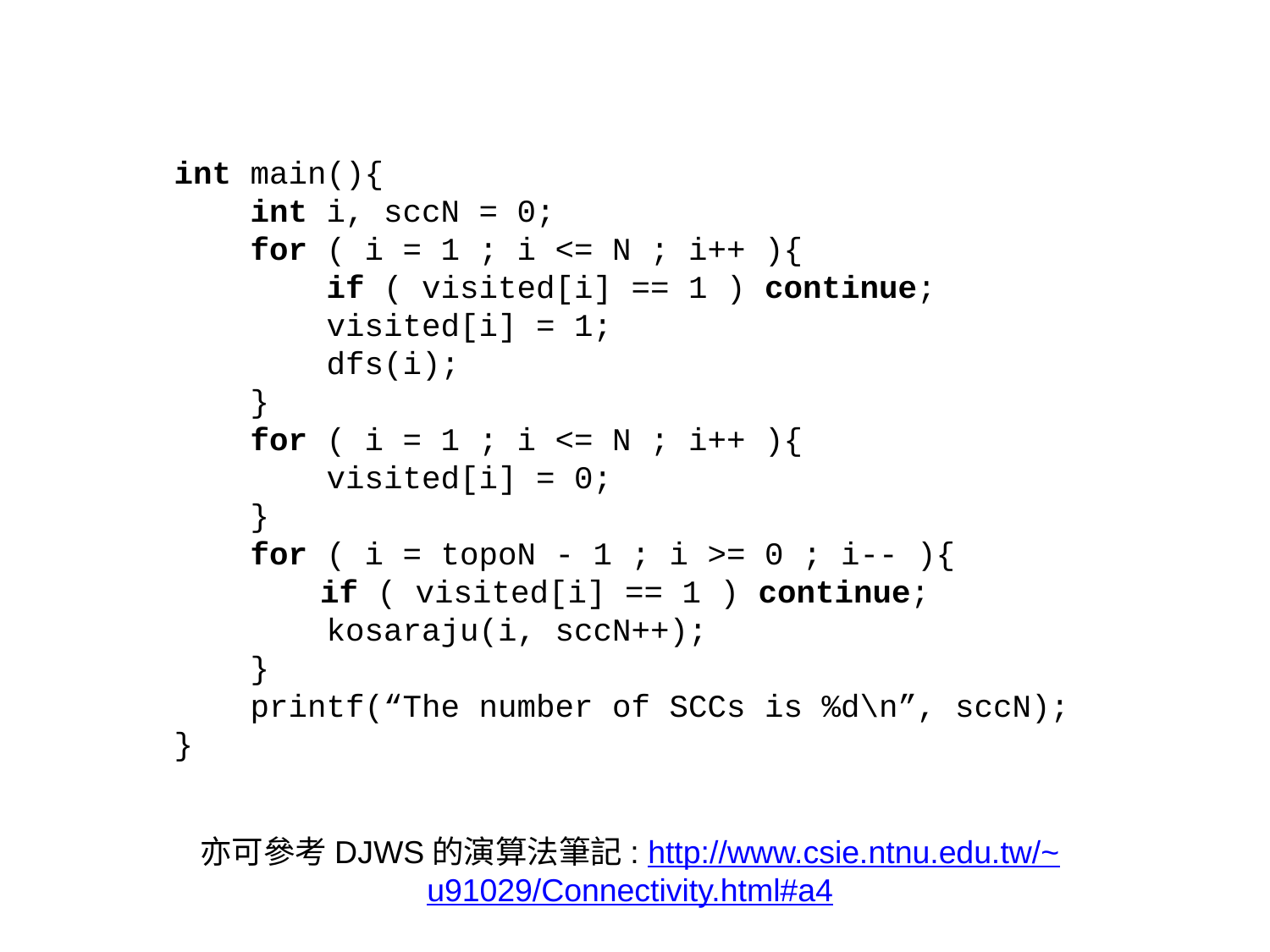

int main(){
    int i, sccN = 0;
    for ( i = 1 ; i <= N ; i++ ){
        if ( visited[i] == 1 ) continue;
        visited[i] = 1;
        dfs(i);
    }
    for ( i = 1 ; i <= N ; i++ ){
        visited[i] = 0;
    }
    for ( i = topoN - 1 ; i >= 0 ; i-- ){
	 if ( visited[i] == 1 ) continue;
        kosaraju(i, sccN++);
    }
    printf(“The number of SCCs is %d\n”, sccN);
}
亦可參考DJWS的演算法筆記: http://www.csie.ntnu.edu.tw/~u91029/Connectivity.html#a4